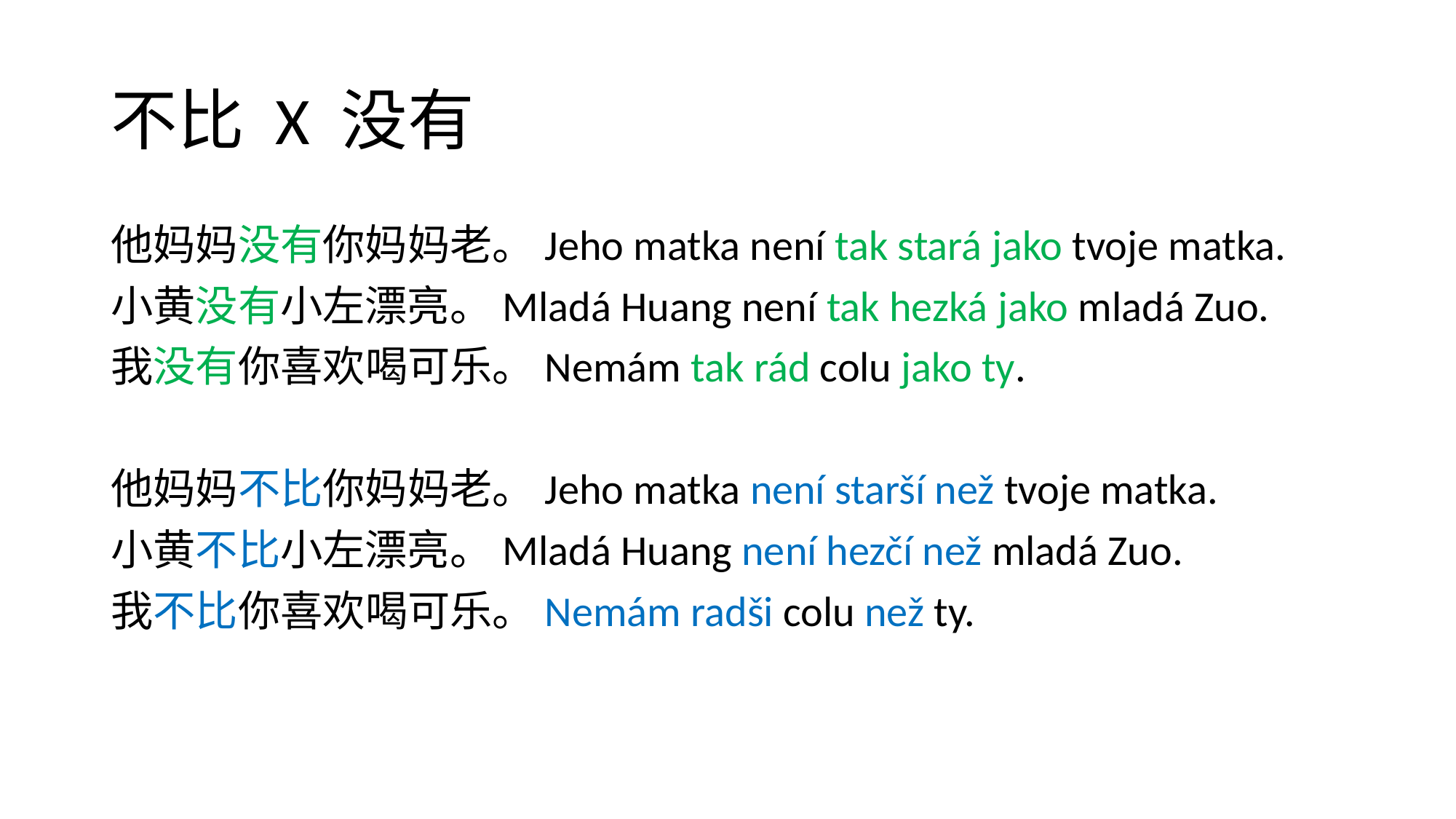

# 不比 X 没有
他妈妈没有你妈妈老。Jeho matka není tak stará jako tvoje matka.
小黄没有小左漂亮。Mladá Huang není tak hezká jako mladá Zuo.
我没有你喜欢喝可乐。Nemám tak rád colu jako ty.

他妈妈不比你妈妈老。Jeho matka není starší než tvoje matka.
小黄不比小左漂亮。Mladá Huang není hezčí než mladá Zuo.
我不比你喜欢喝可乐。Nemám radši colu než ty.